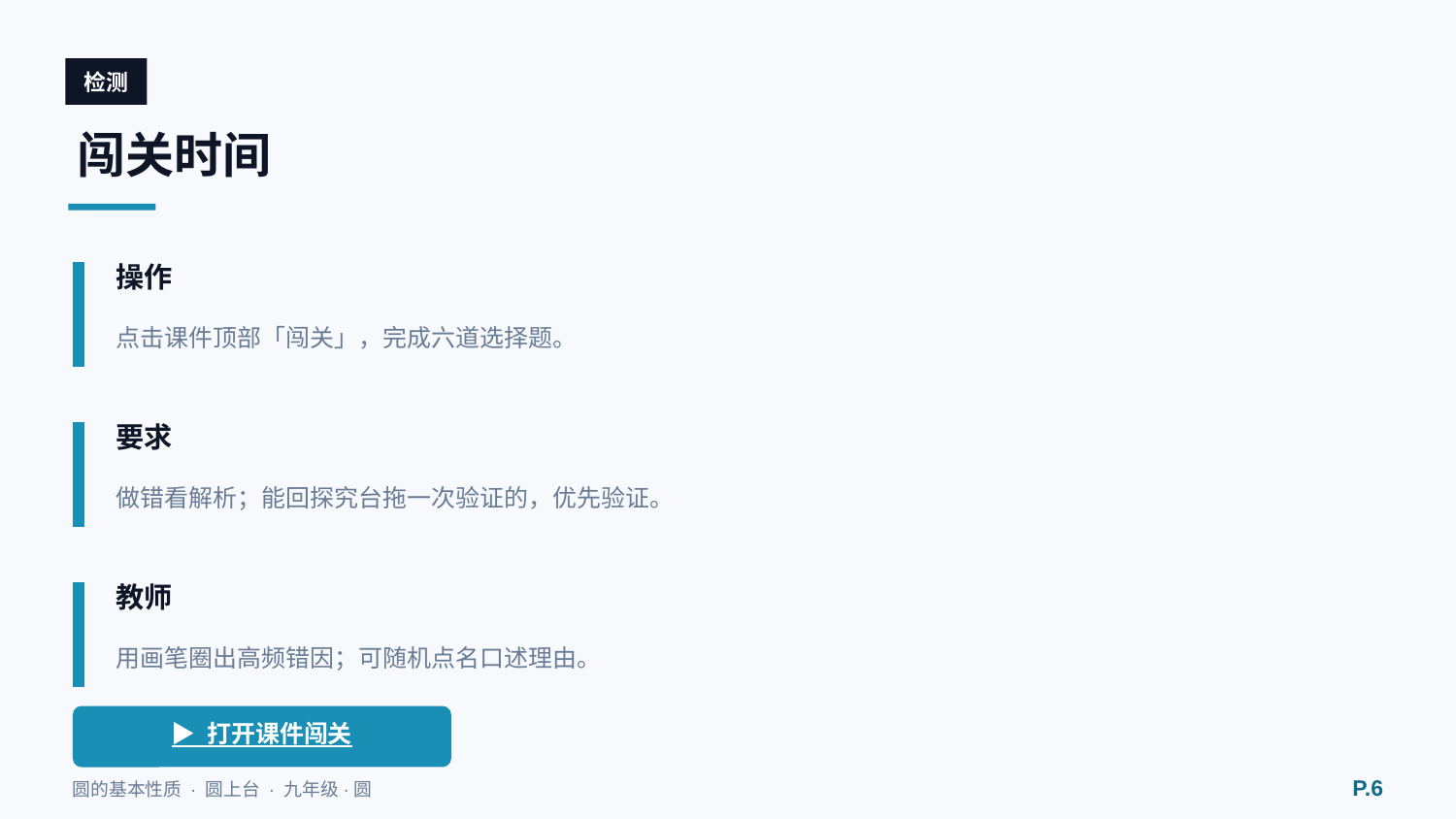

检测

闯关时间

操作

点击课件顶部「闯关」，完成六道选择题。
要求

做错看解析；能回探究台拖一次验证的，优先验证。
教师

用画笔圈出高频错因；可随机点名口述理由。
▶  打开课件闯关

P.6
圆的基本性质 · 圆上台 · 九年级·圆